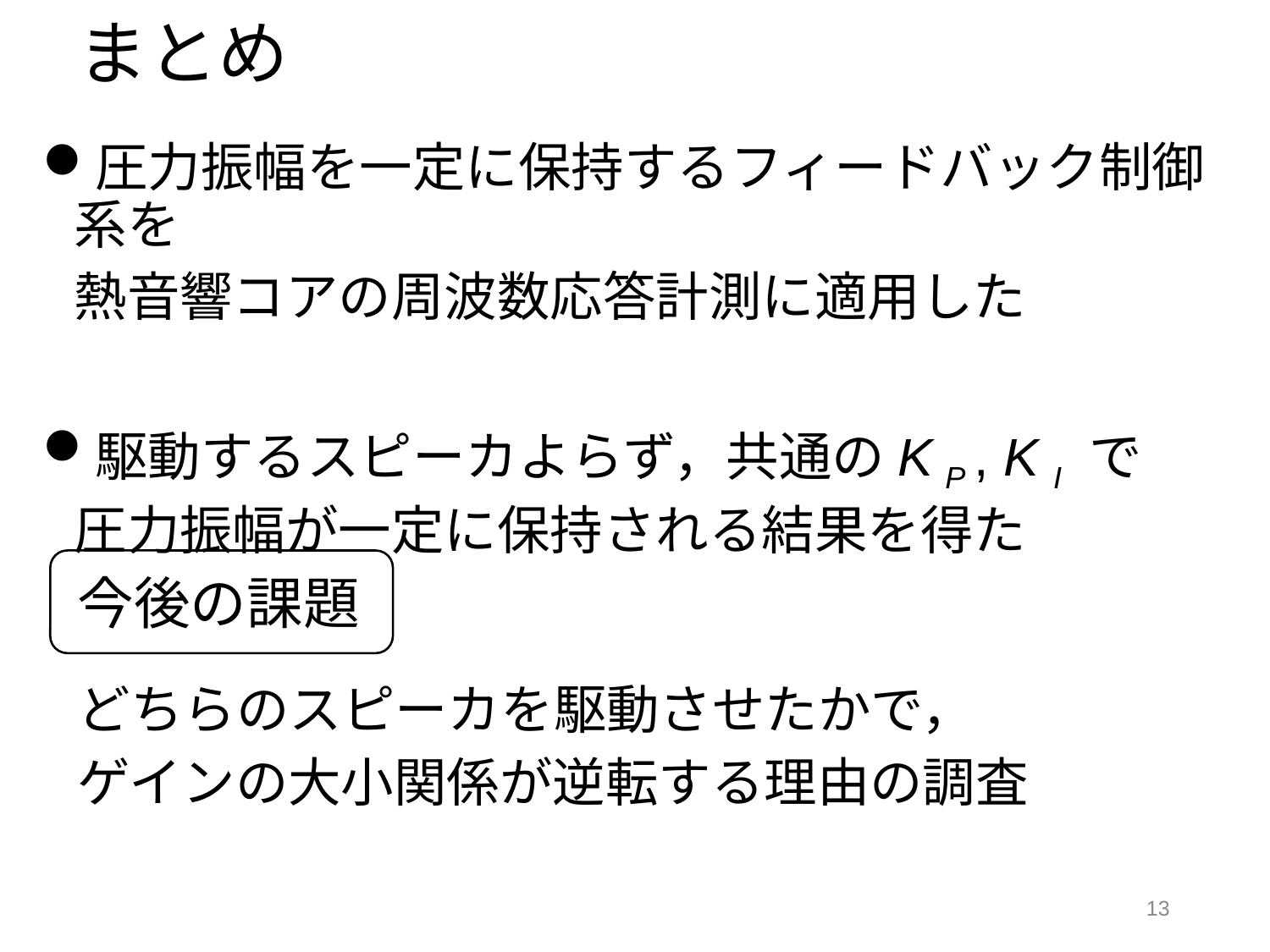

まとめ
圧力振幅を一定に保持するフィードバック制御系を
熱音響コアの周波数応答計測に適用した

駆動するスピーカよらず，共通のK P , K I で
圧力振幅が一定に保持される結果を得た

今後の課題
どちらのスピーカを駆動させたかで，
ゲインの大小関係が逆転する理由の調査
13